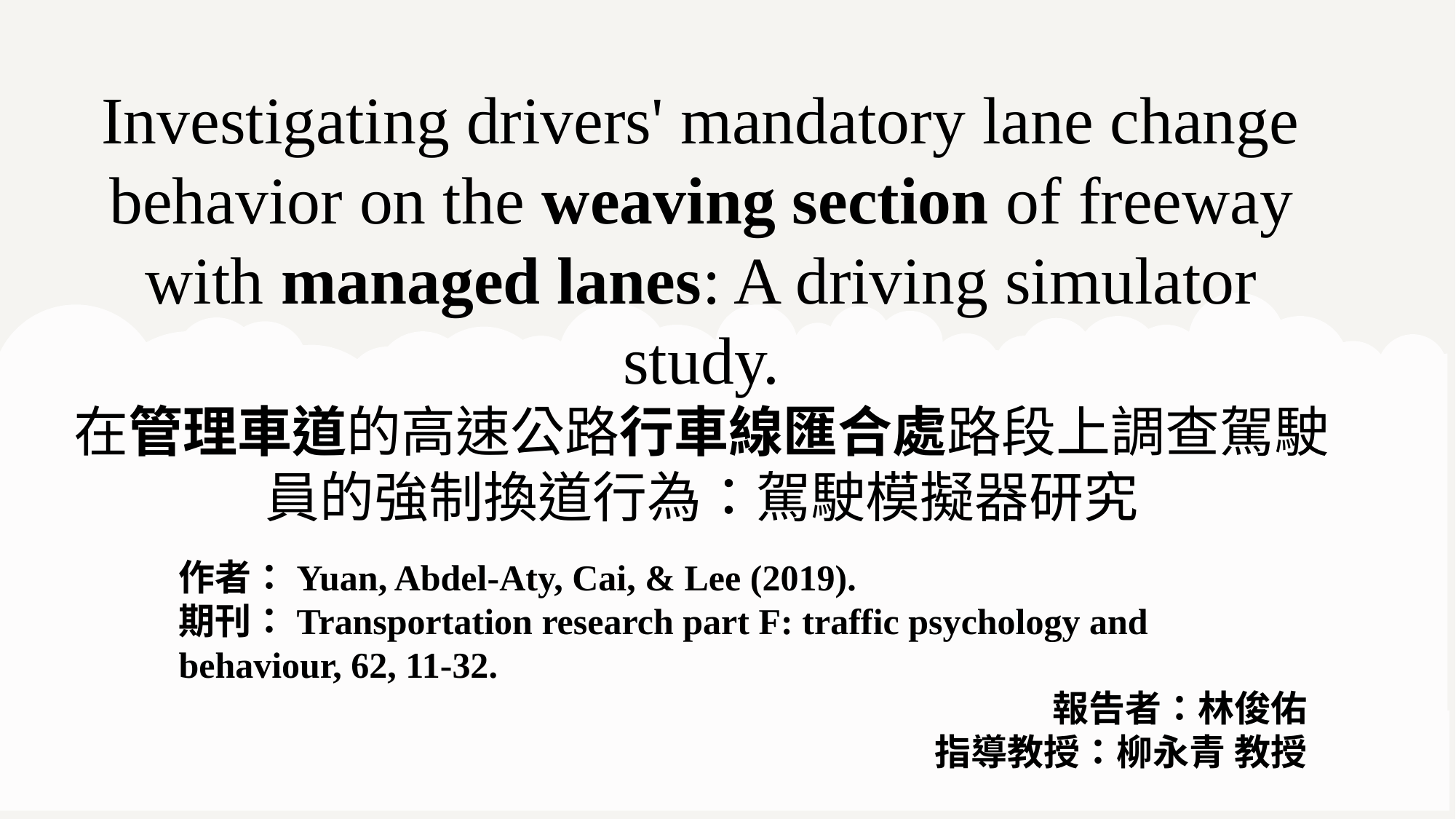

Investigating drivers' mandatory lane change behavior on the weaving section of freeway with managed lanes: A driving simulator study.
在管理車道的高速公路行車線匯合處路段上調查駕駛員的強制換道行為：駕駛模擬器研究

作者：Yuan, Abdel-Aty, Cai, & Lee (2019).
期刊：Transportation research part F: traffic psychology and behaviour, 62, 11-32.
報告者：林俊佑
指導教授：柳永青 教授